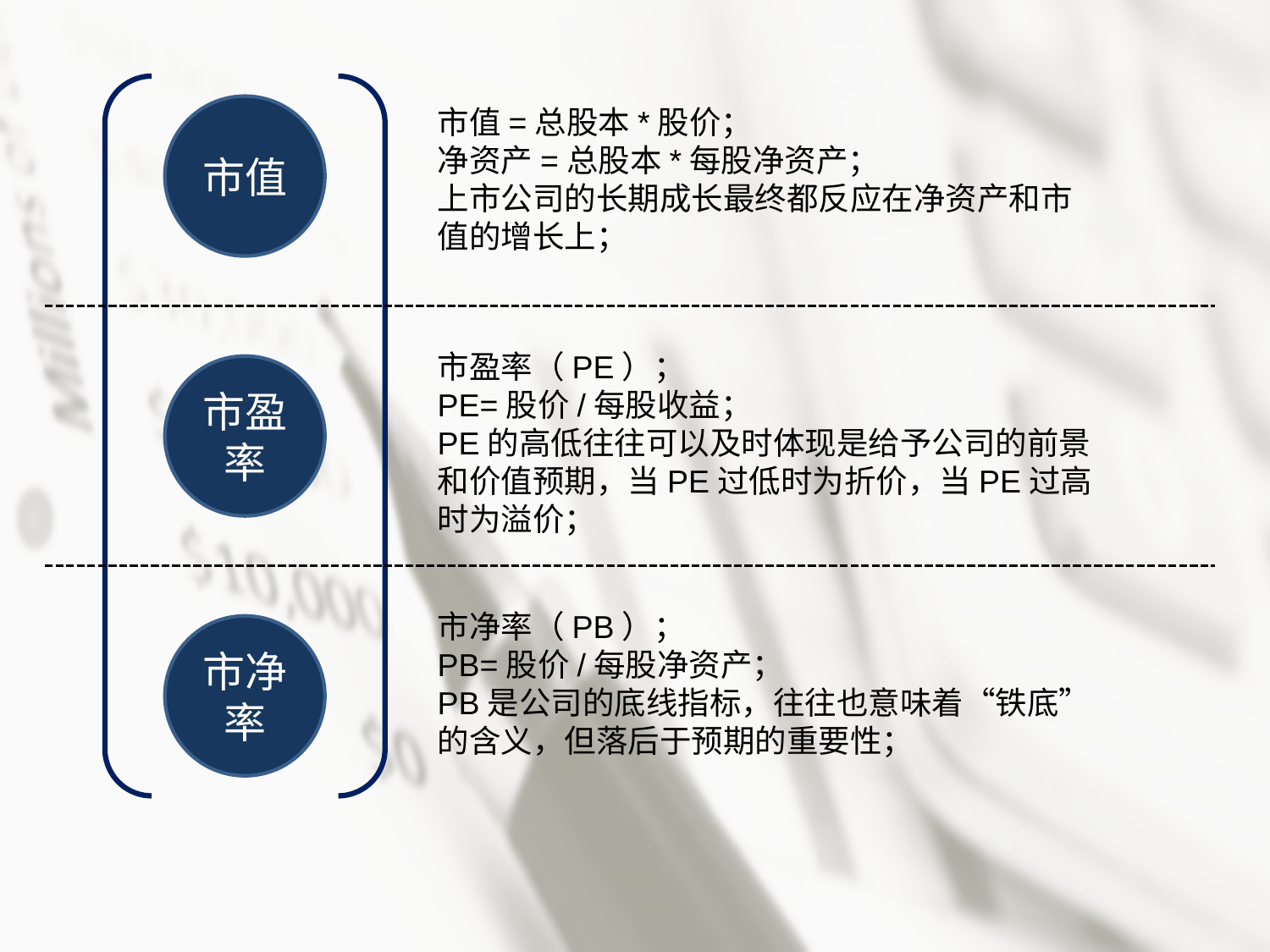

市值
市值=总股本*股价；
净资产=总股本*每股净资产；
上市公司的长期成长最终都反应在净资产和市值的增长上；

市盈率（PE）；
PE=股价/每股收益；
PE的高低往往可以及时体现是给予公司的前景和价值预期，当PE过低时为折价，当PE过高时为溢价；
市盈率
市净率（PB）；
PB=股价/每股净资产；
PB是公司的底线指标，往往也意味着“铁底”的含义，但落后于预期的重要性；
市净率